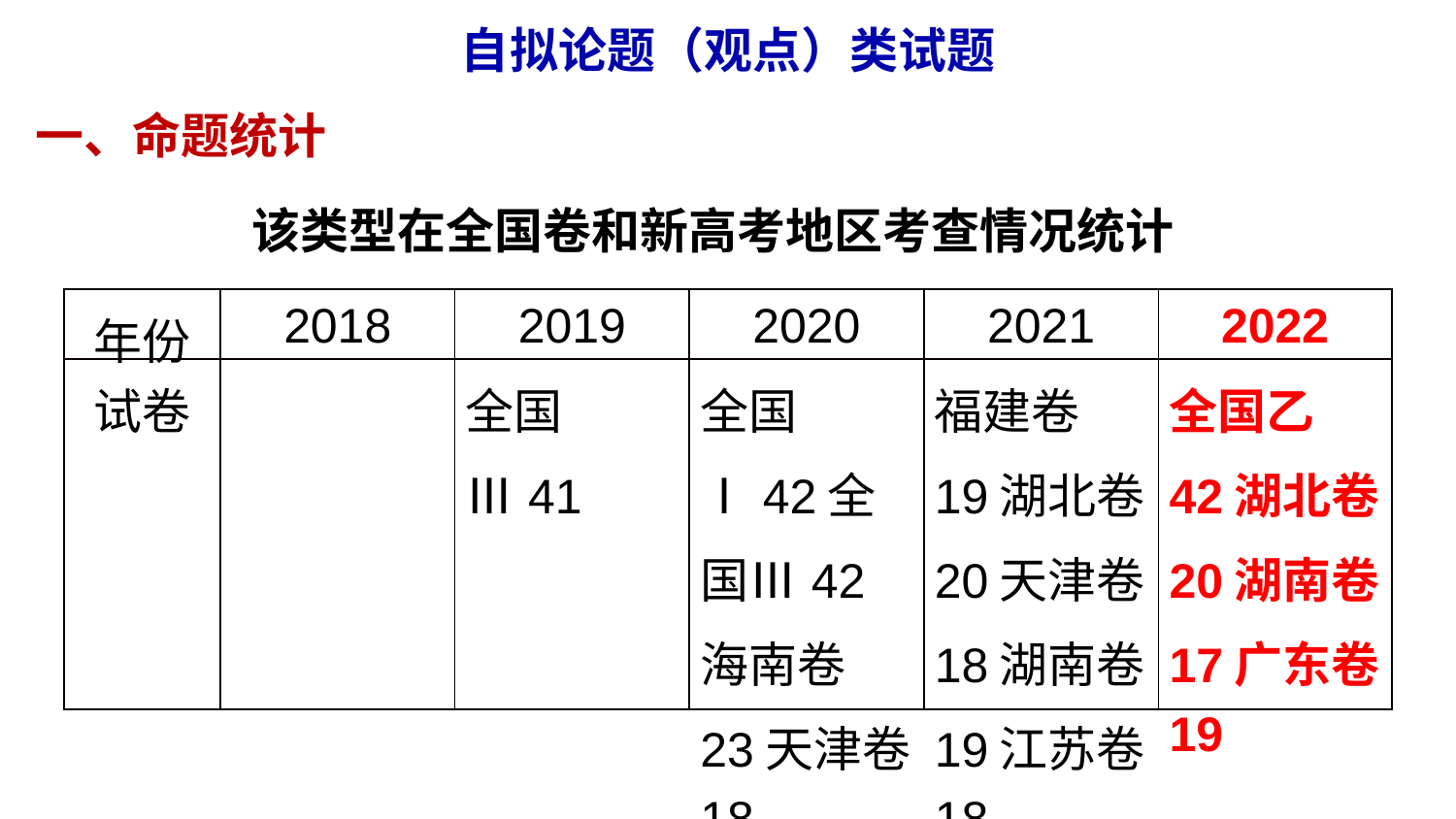

自拟论题（观点）类试题
一、命题统计
该类型在全国卷和新高考地区考查情况统计
| 年份 | 2018 | 2019 | 2020 | 2021 | 2022 |
| --- | --- | --- | --- | --- | --- |
| 试卷 |  | 全国Ⅲ41 | 全国Ⅰ42全国Ⅲ42海南卷23天津卷18 | 福建卷19湖北卷20天津卷18湖南卷19江苏卷18 | 全国乙42湖北卷20湖南卷17广东卷19 |